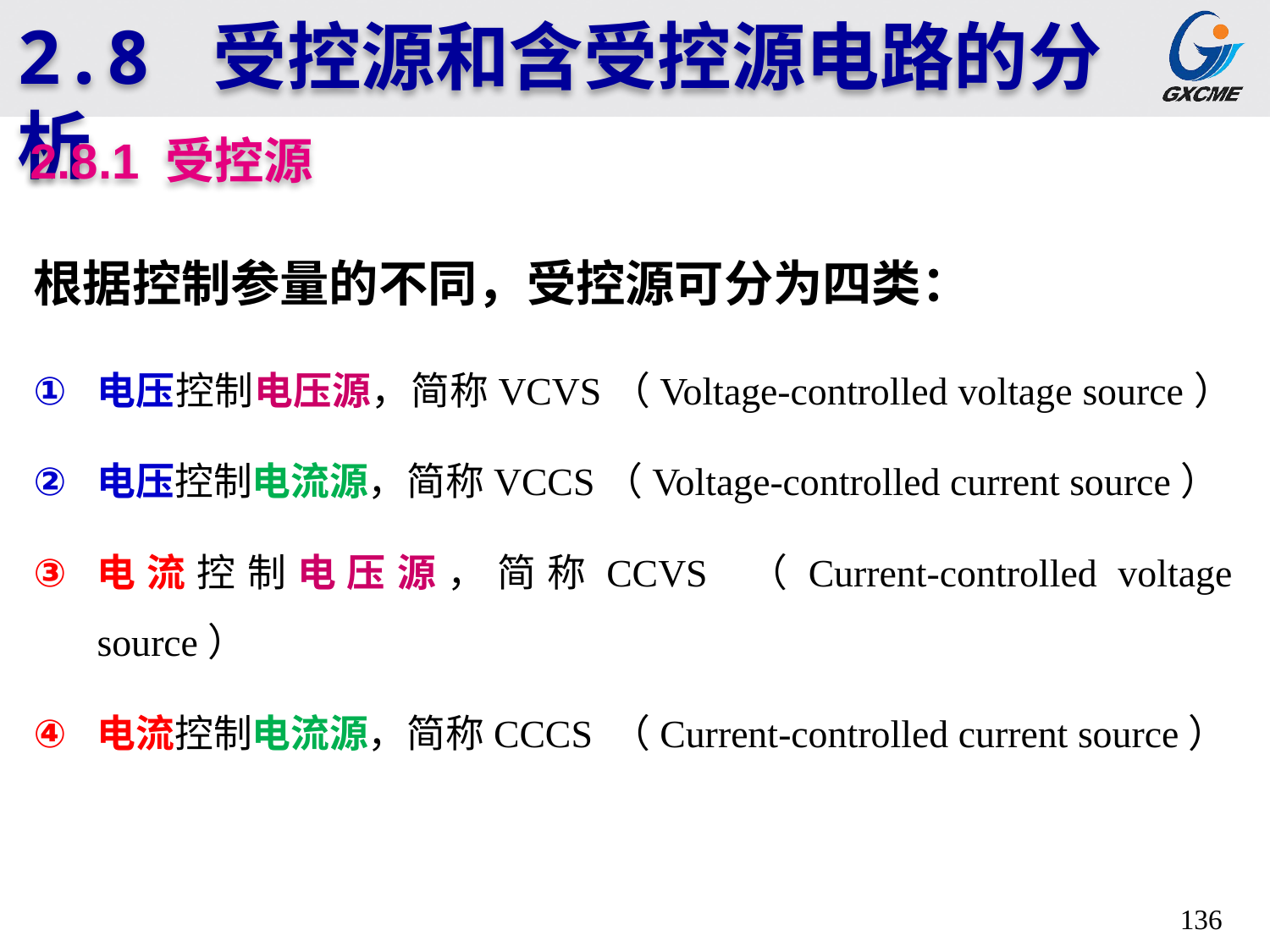

2.8 受控源和含受控源电路的分析
2.8.1 受控源
根据控制参量的不同，受控源可分为四类：
电压控制电压源，简称VCVS（Voltage-controlled voltage source）
电压控制电流源，简称VCCS（Voltage-controlled current source）
电流控制电压源，简称CCVS （Current-controlled voltage source）
电流控制电流源，简称CCCS （Current-controlled current source）
136